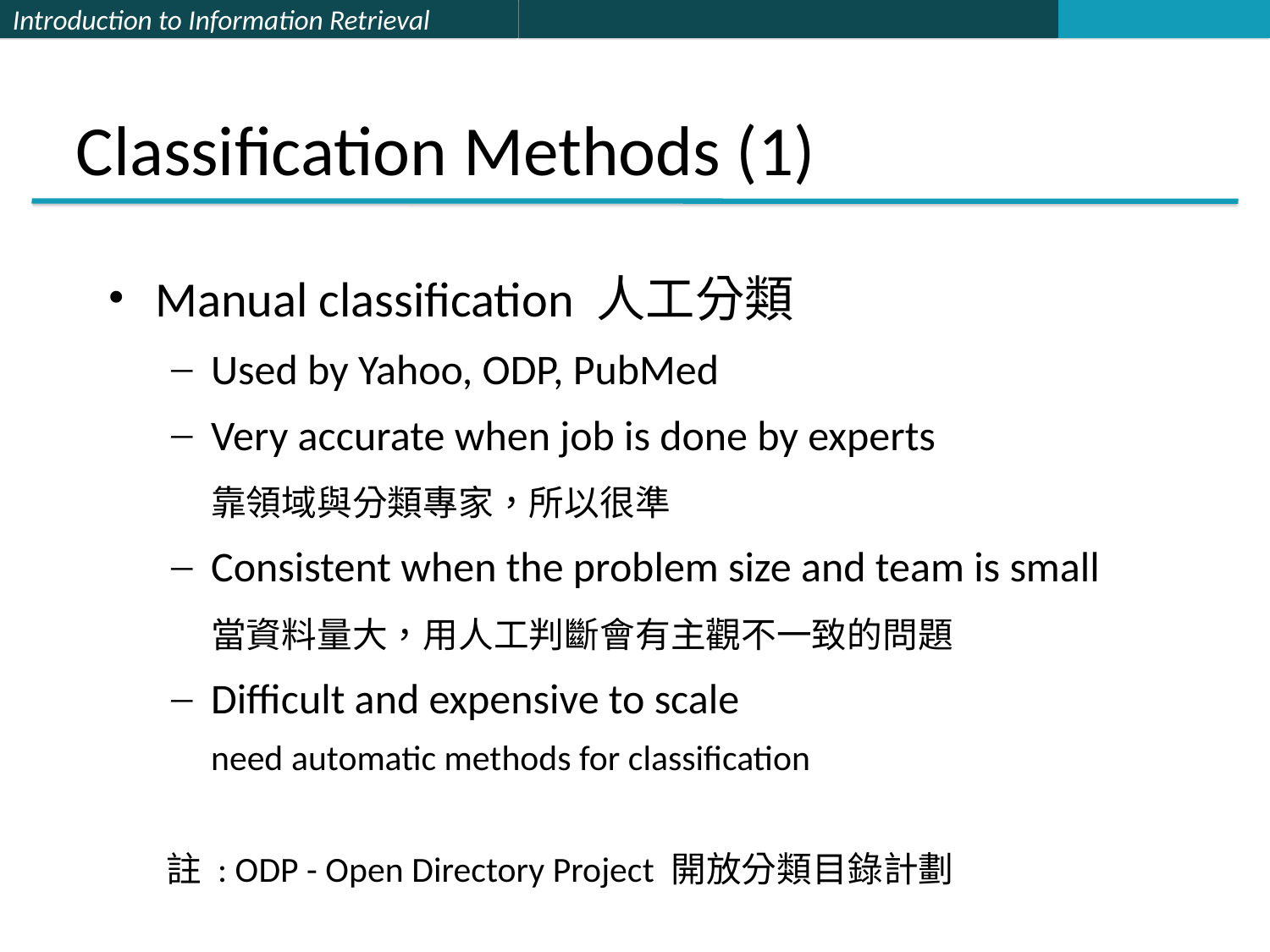

# Classification Methods (1)
Manual classification 人工分類
Used by Yahoo, ODP, PubMed
Very accurate when job is done by experts
	靠領域與分類專家，所以很準
Consistent when the problem size and team is small
	當資料量大，用人工判斷會有主觀不一致的問題
Difficult and expensive to scale
	need automatic methods for classification
註 : ODP - Open Directory Project 開放分類目錄計劃